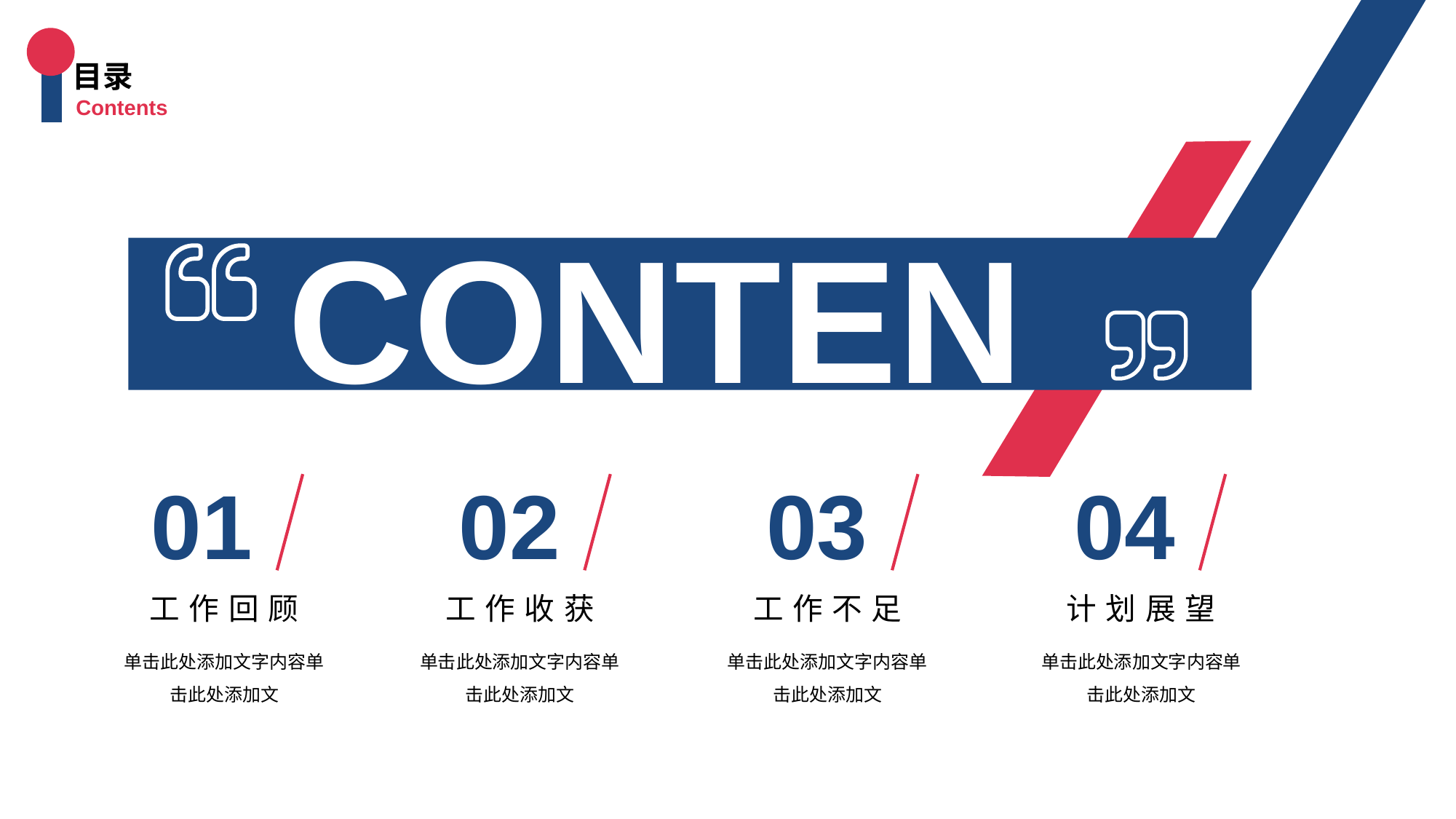

目录
Contents
CONTENT

01
02
03
04
工作回顾
工作收获
工作不足
计划展望
单击此处添加文字内容单击此处添加文
单击此处添加文字内容单击此处添加文
单击此处添加文字内容单击此处添加文
单击此处添加文字内容单击此处添加文